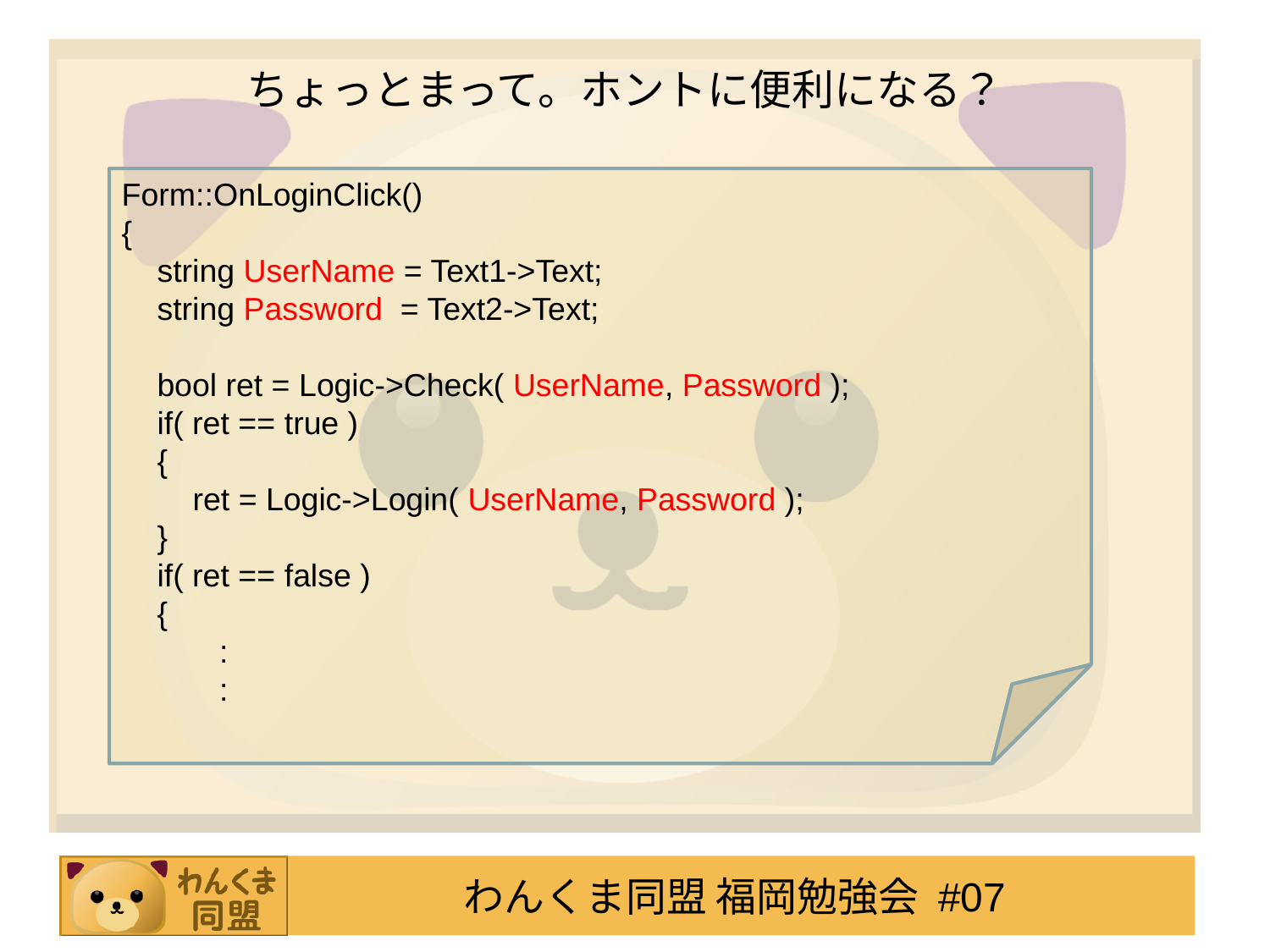

# ちょっとまって。ホントに便利になる？
Form::OnLoginClick()
{
    string UserName = Text1->Text;
    string Password  = Text2->Text;

    bool ret = Logic->Check( UserName, Password );
    if( ret == true )
    {
        ret = Logic->Login( UserName, Password );
    }
    if( ret == false )
    {
           :
           :